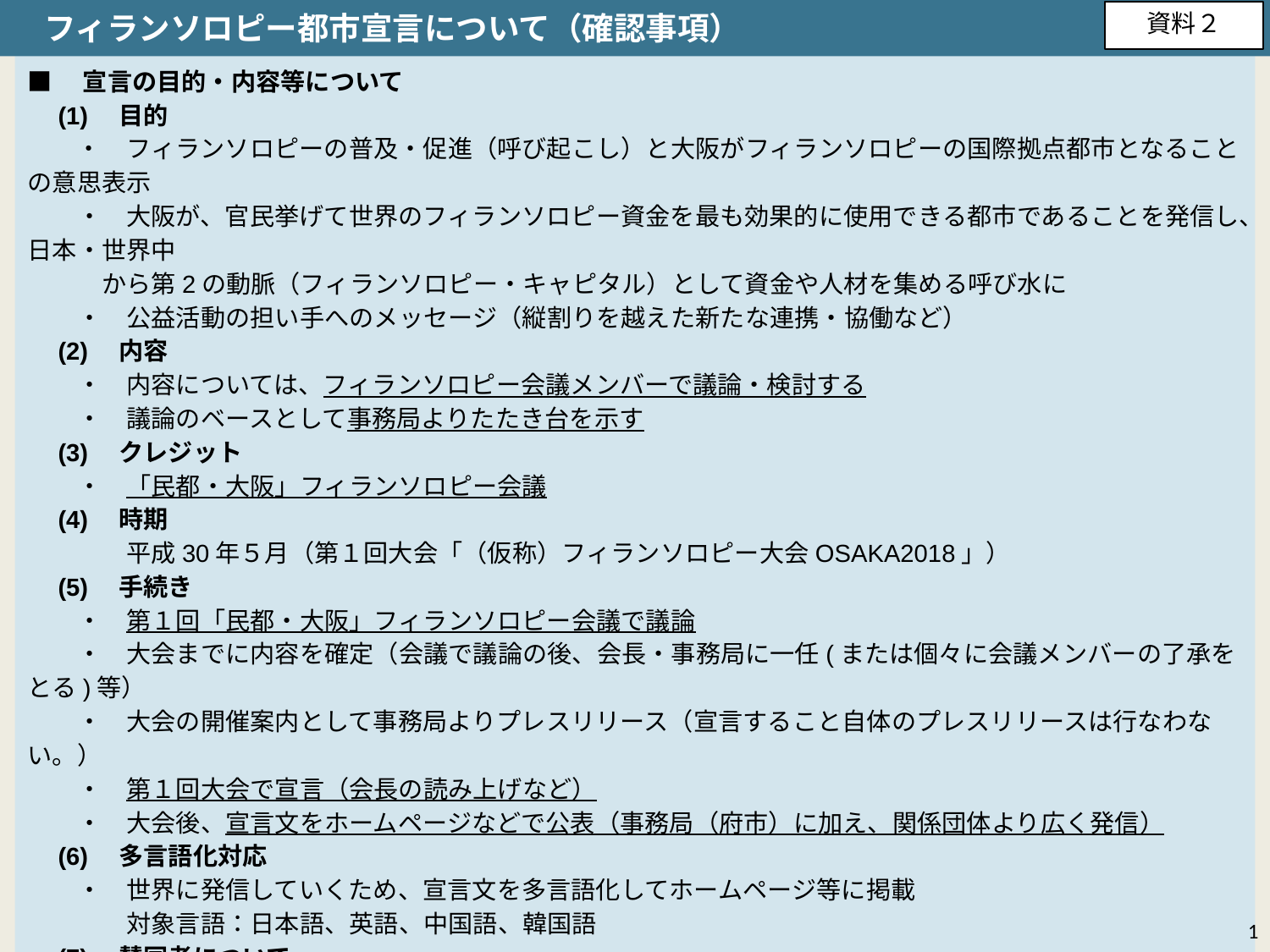

フィランソロピー都市宣言について（確認事項）
資料２
■　宣言の目的・内容等について
　(1)　目的
　　・　フィランソロピーの普及・促進（呼び起こし）と大阪がフィランソロピーの国際拠点都市となることの意思表示
　　・　大阪が、官民挙げて世界のフィランソロピー資金を最も効果的に使用できる都市であることを発信し、日本・世界中
　　　から第2の動脈（フィランソロピー・キャピタル）として資金や人材を集める呼び水に
　　・　公益活動の担い手へのメッセージ（縦割りを越えた新たな連携・協働など）
　(2)　内容
　　・　内容については、フィランソロピー会議メンバーで議論・検討する
　　・　議論のベースとして事務局よりたたき台を示す
　(3)　クレジット
　　・　「民都・大阪」フィランソロピー会議
　(4)　時期
　　　　平成30年５月（第１回大会「（仮称）フィランソロピー大会OSAKA2018」）
　(5)　手続き
　　・　第１回「民都・大阪」フィランソロピー会議で議論
　　・　大会までに内容を確定（会議で議論の後、会長・事務局に一任(または個々に会議メンバーの了承をとる)等）
　　・　大会の開催案内として事務局よりプレスリリース（宣言すること自体のプレスリリースは行なわない。）
　　・　第１回大会で宣言（会長の読み上げなど）
　　・　大会後、宣言文をホームページなどで公表（事務局（府市）に加え、関係団体より広く発信）
　(6)　多言語化対応
　　・　世界に発信していくため、宣言文を多言語化してホームページ等に掲載
　　　　対象言語：日本語、英語、中国語、韓国語
　(7)　賛同者について
　　・　①公益活動を行なう団体等、②フィランソロピスト・寄付者等、の両者に賛同を求める。
1